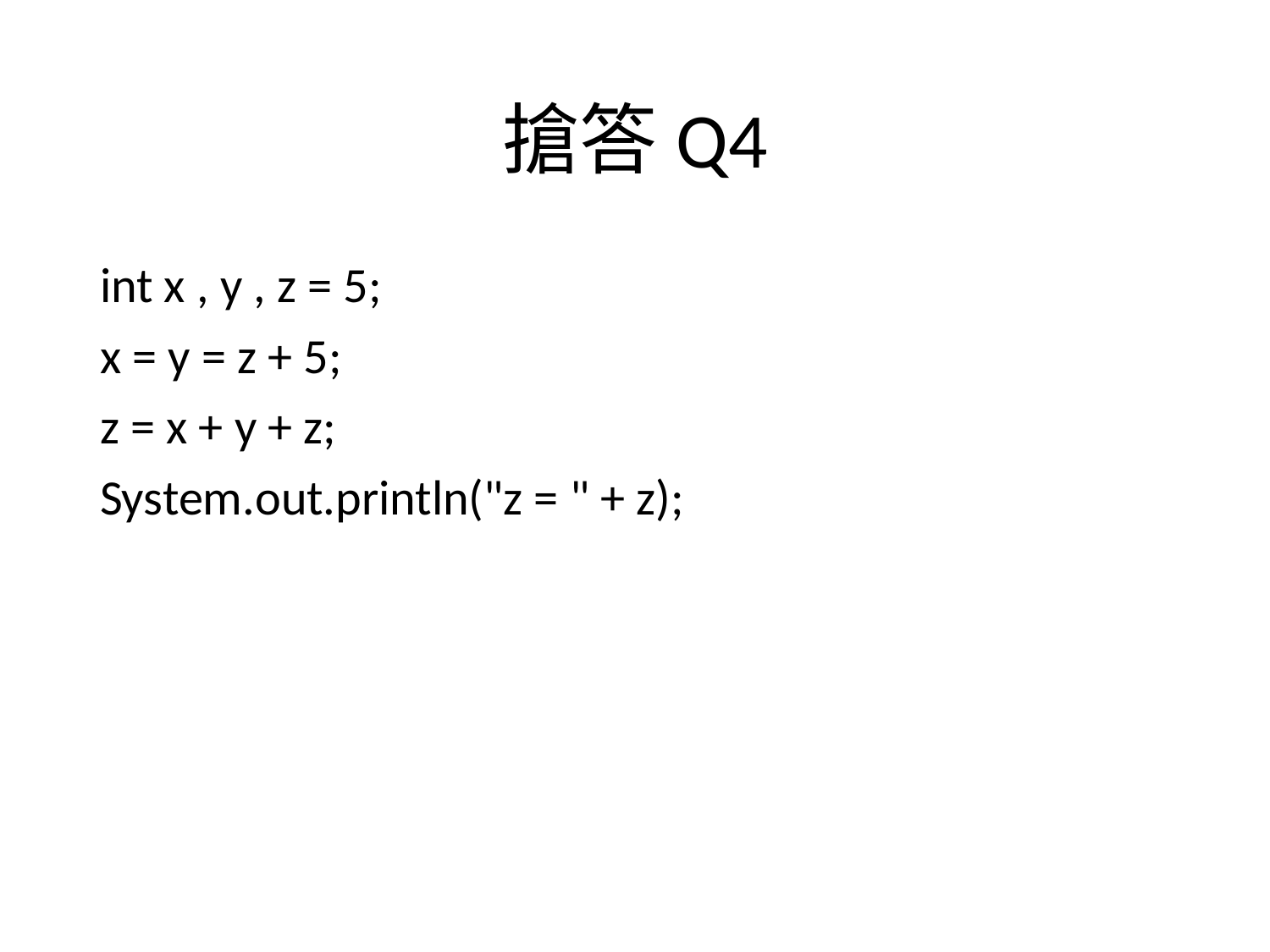

# 搶答Q4
int x , y , z = 5;
x = y = z + 5;
z = x + y + z;
System.out.println("z = " + z);